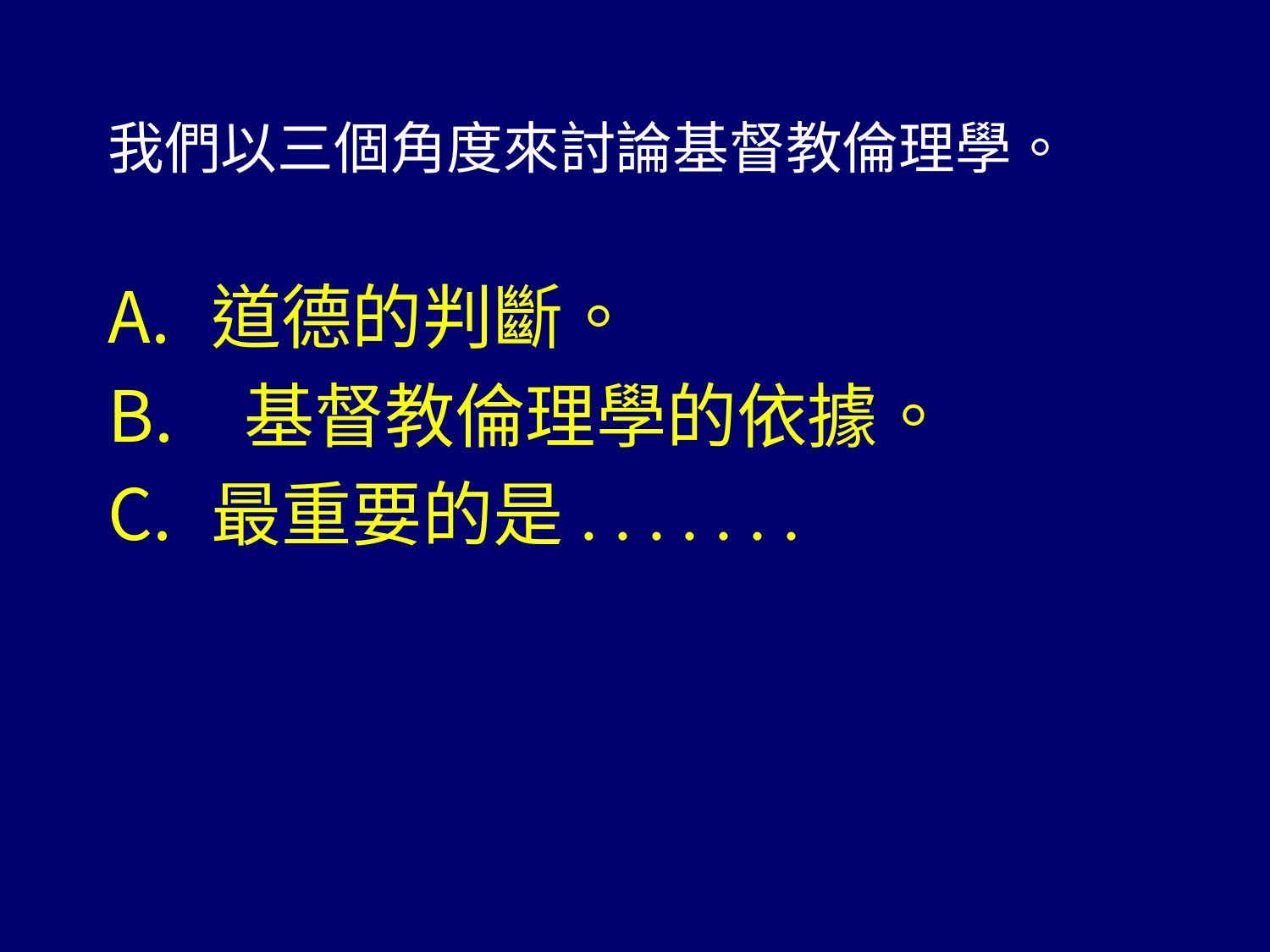

我們以三個角度來討論基督教倫理學。

道德的判斷。
 基督教倫理學的依據。
最重要的是. . . . . . .